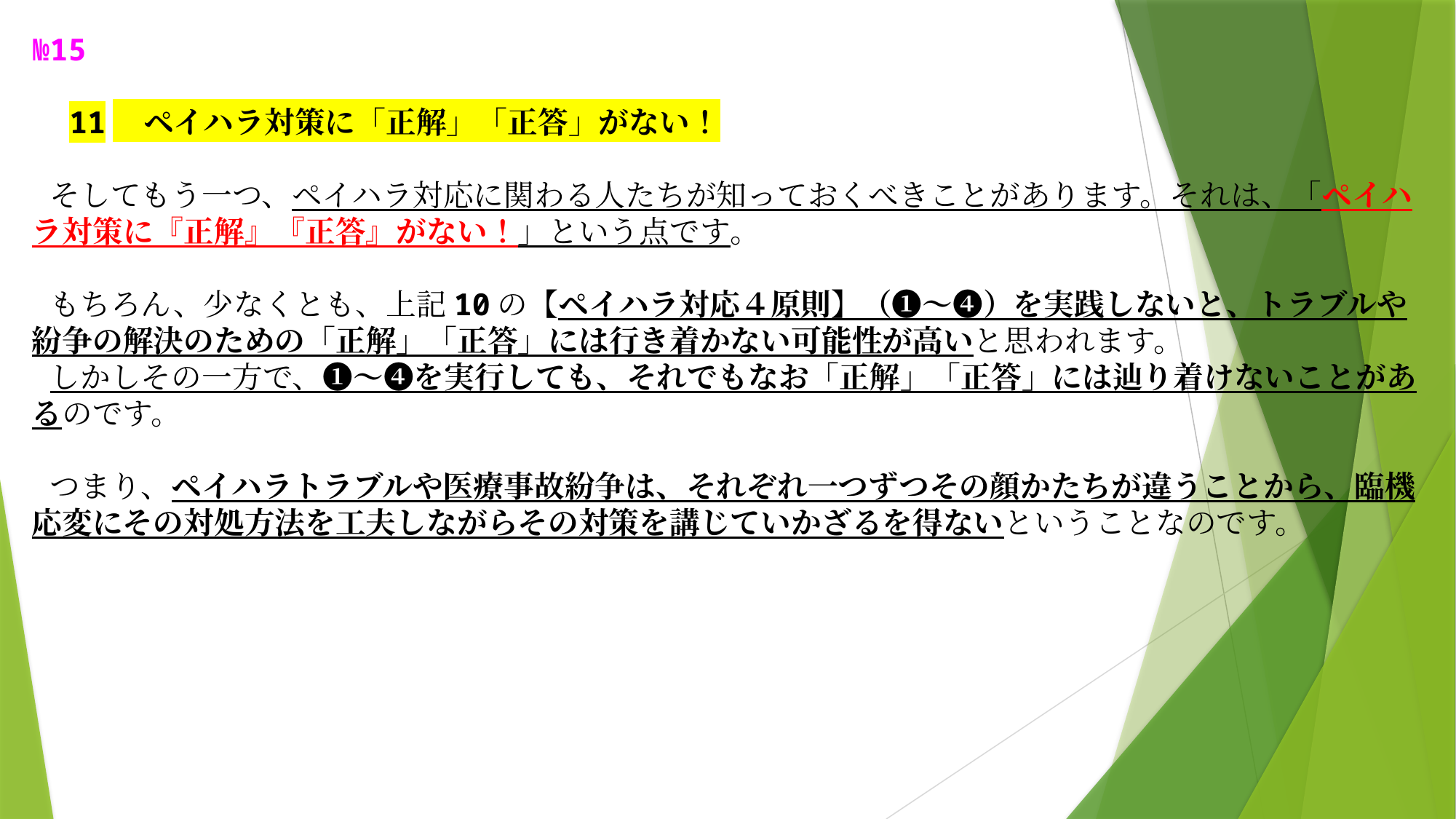

№15

　11　ペイハラ対策に「正解」「正答」がない！

そしてもう一つ、ペイハラ対応に関わる人たちが知っておくべきことがあります。それは、「ペイハラ対策に『正解』『正答』がない！」という点です。

もちろん、少なくとも、上記10の【ペイハラ対応４原則】（❶～❹）を実践しないと、トラブルや紛争の解決のための「正解」「正答」には行き着かない可能性が高いと思われます。
しかしその一方で、❶～❹を実行しても、それでもなお「正解」「正答」には辿り着けないことがあるのです。

つまり、ペイハラトラブルや医療事故紛争は、それぞれ一つずつその顔かたちが違うことから、臨機応変にその対処方法を工夫しながらその対策を講じていかざるを得ないということなのです。